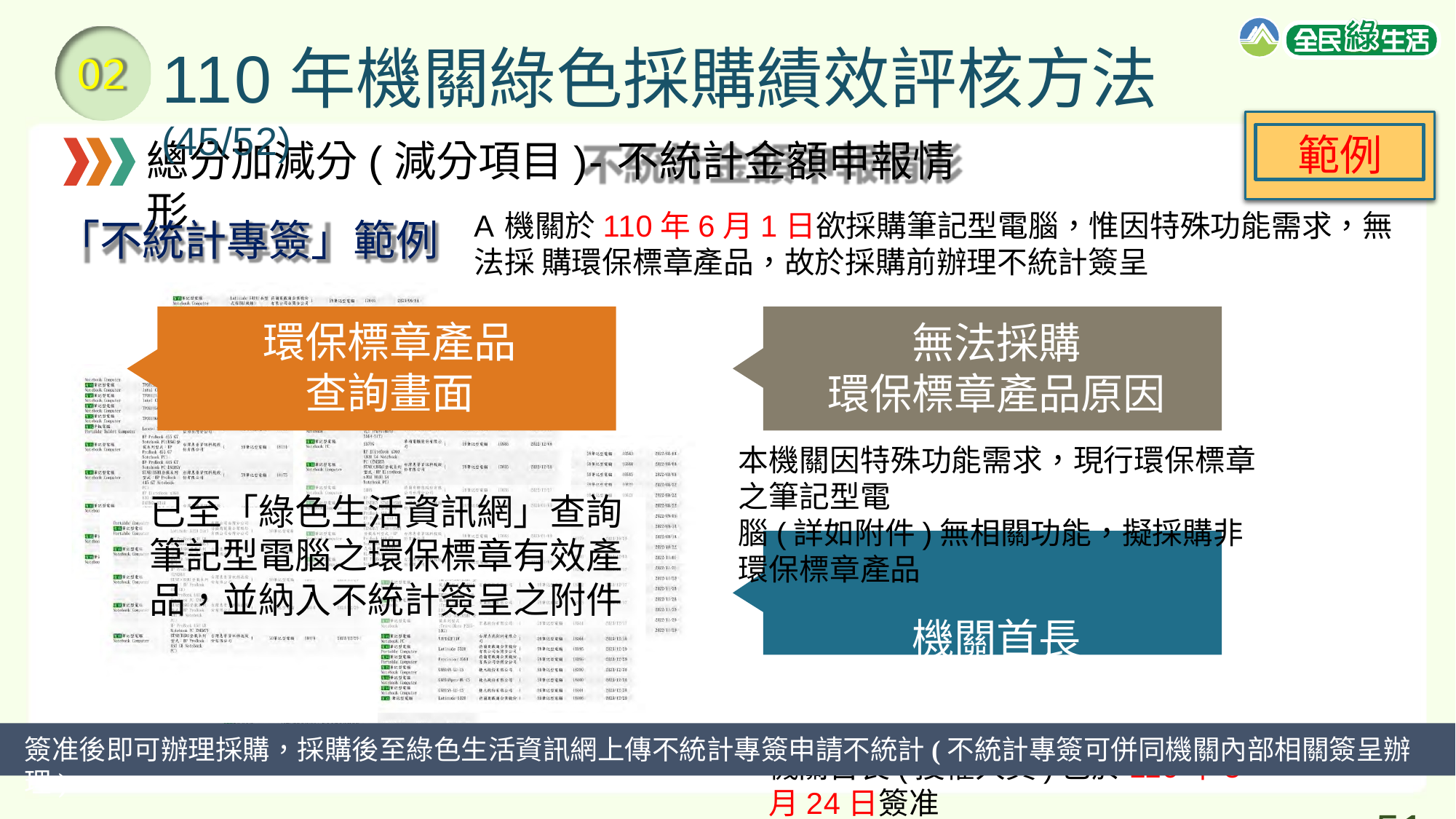

# 110年機關綠色採購績效評核方法(45/52)
02

範例
總分加減分(減分項目)-不統計金額申報情形

A機關於110年6月1日欲採購筆記型電腦，惟因特殊功能需求，無法採 購環保標章產品，故於採購前辦理不統計簽呈
「不統計專簽」範例

環保標章產品 查詢畫面
無法採購
環保標章產品原因
本機關因特殊功能需求，現行環保標章之筆記型電
腦(詳如附件)無相關功能，擬採購非環保標章產品
機關首長
(授權人員)簽准
機關首長(授權人員)已於110年5月24日簽准

已至「綠色生活資訊網」查詢

筆記型電腦之環保標章有效產
品，並納入不統計簽呈之附件

簽准後即可辦理採購，採購後至綠色生活資訊網上傳不統計專簽申請不統計(不統計專簽可併同機關內部相關簽呈辦理)
51